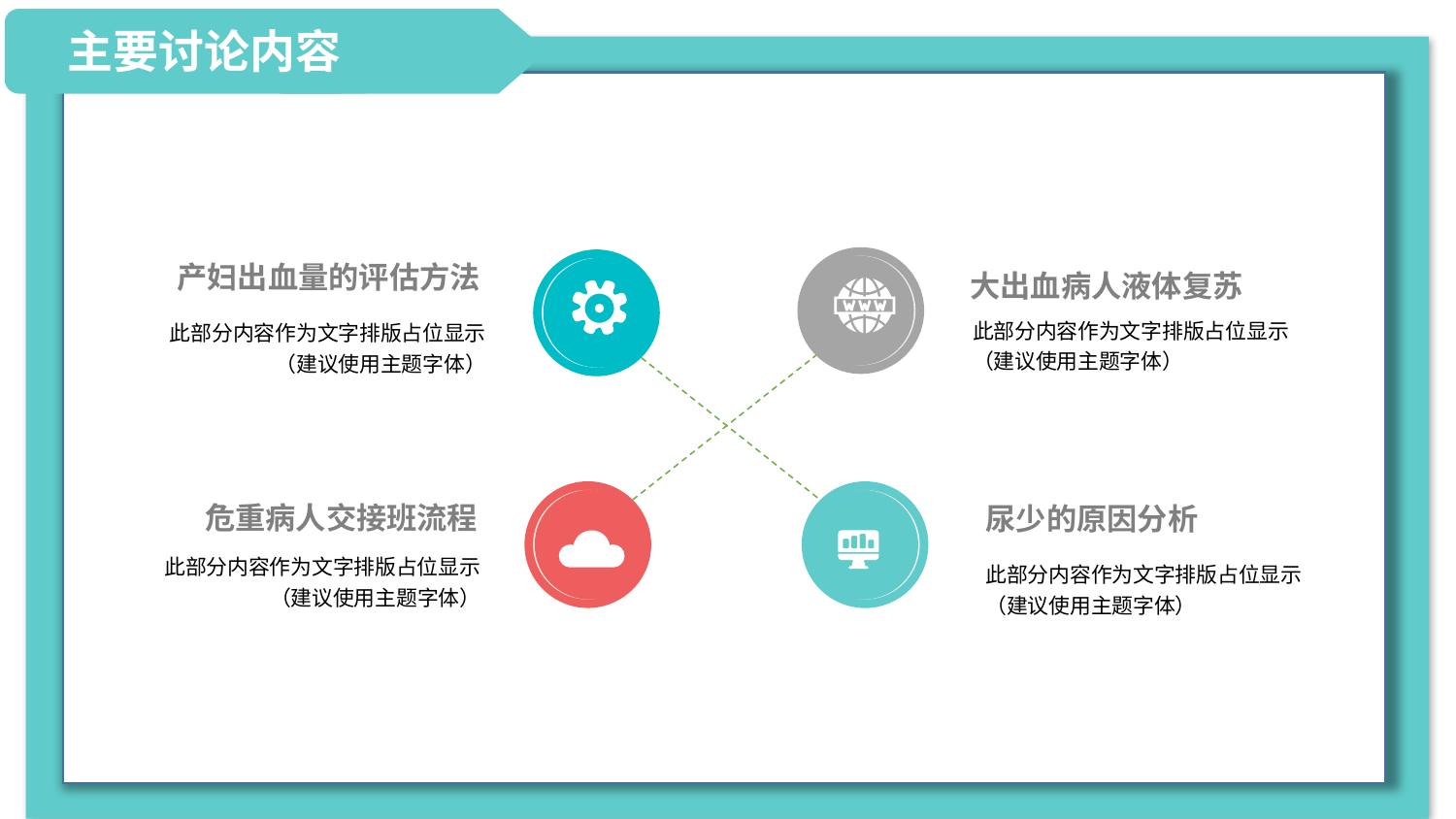

主要讨论内容

大出血病人液体复苏
此部分内容作为文字排版占位显示
（建议使用主题字体）

产妇出血量的评估方法
此部分内容作为文字排版占位显示
（建议使用主题字体）
危重病人交接班流程
此部分内容作为文字排版占位显示
（建议使用主题字体）

尿少的原因分析
此部分内容作为文字排版占位显示
（建议使用主题字体）